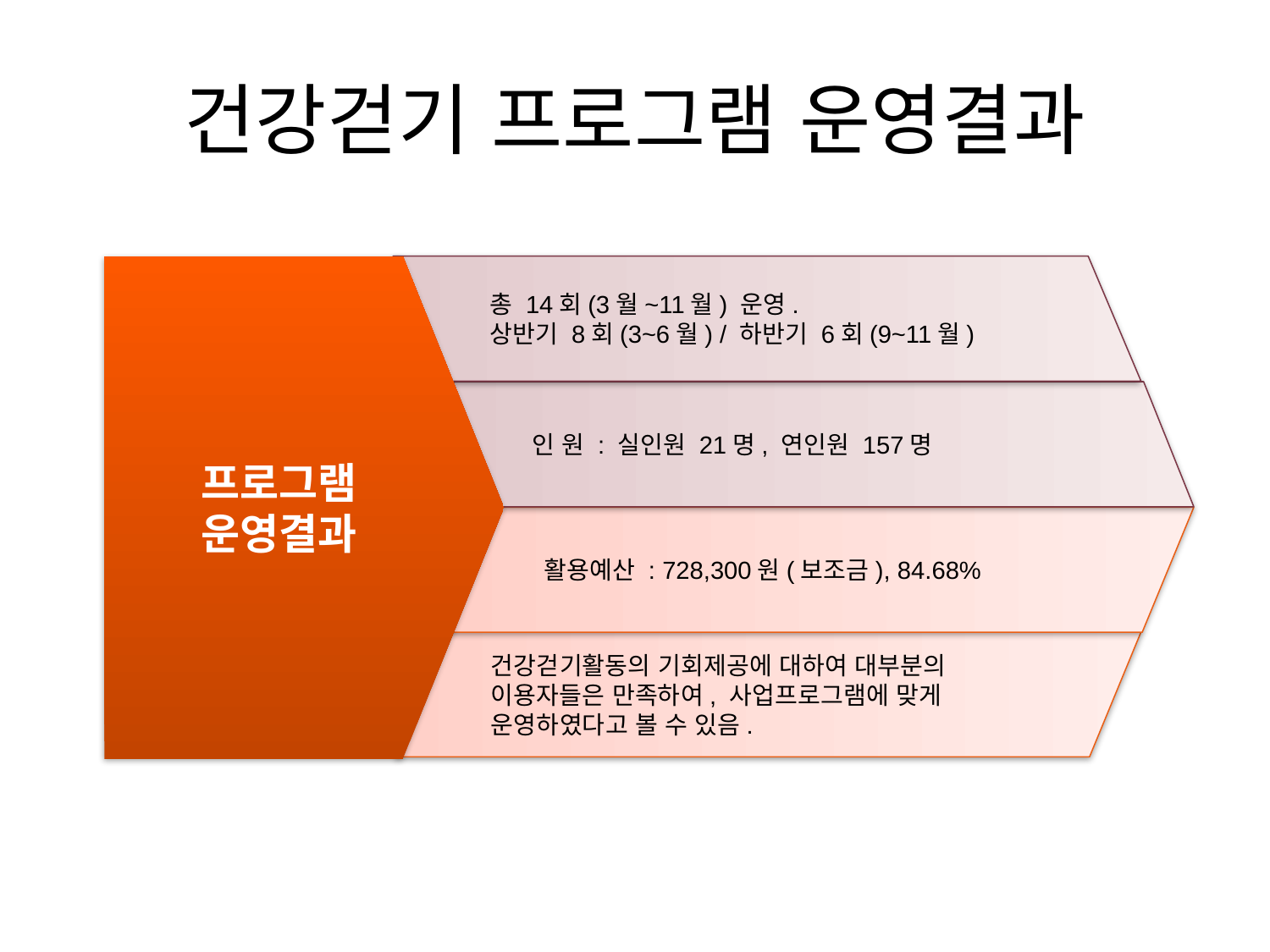

# 건강걷기 프로그램 운영결과
프로그램
운영결과
총 14회(3월~11월) 운영.
상반기 8회(3~6월) / 하반기 6회(9~11월)
인 원 : 실인원 21명, 연인원 157명
활용예산 : 728,300원(보조금), 84.68%
건강걷기활동의 기회제공에 대하여 대부분의 이용자들은 만족하여, 사업프로그램에 맞게 운영하였다고 볼 수 있음.